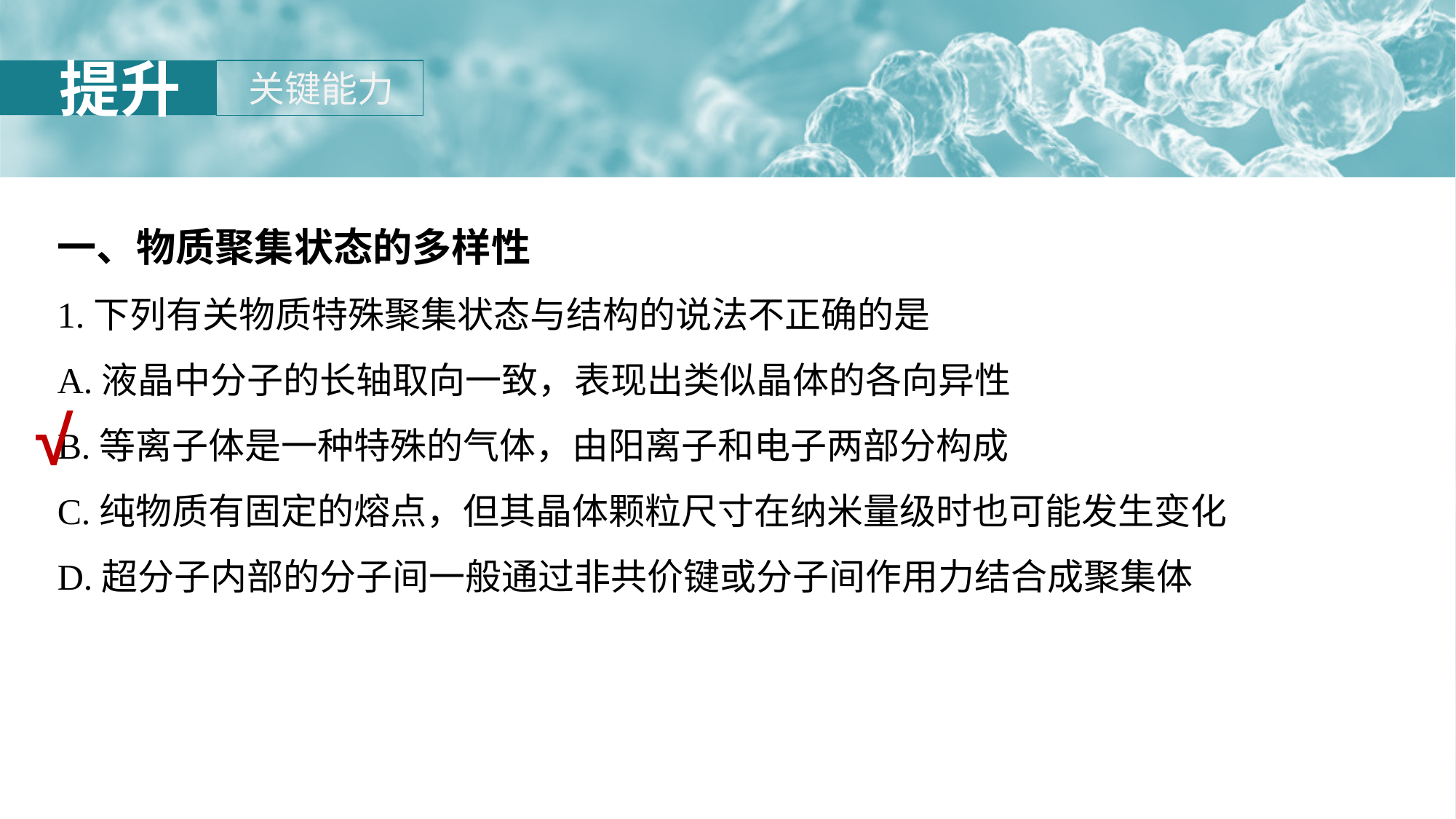

一、物质聚集状态的多样性
1.下列有关物质特殊聚集状态与结构的说法不正确的是
A.液晶中分子的长轴取向一致，表现出类似晶体的各向异性
B.等离子体是一种特殊的气体，由阳离子和电子两部分构成
C.纯物质有固定的熔点，但其晶体颗粒尺寸在纳米量级时也可能发生变化
D.超分子内部的分子间一般通过非共价键或分子间作用力结合成聚集体
√